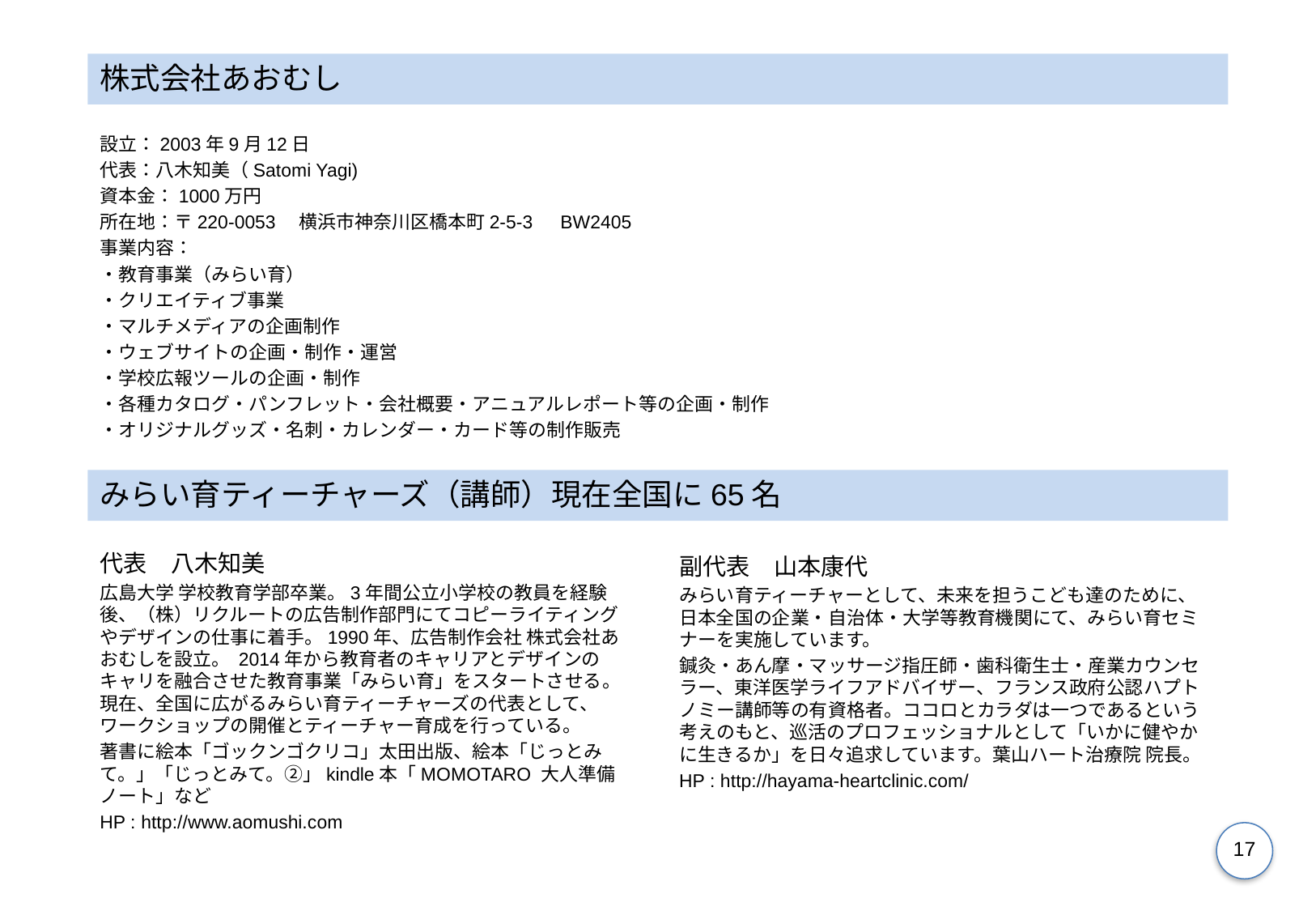

株式会社あおむし
設立：2003年9月12日
代表：八木知美（Satomi Yagi)
資本金：1000万円
所在地：〒220-0053　横浜市神奈川区橋本町2-5-3　BW2405
事業内容：
・教育事業（みらい育）
・クリエイティブ事業
・マルチメディアの企画制作
・ウェブサイトの企画・制作・運営
・学校広報ツールの企画・制作
・各種カタログ・パンフレット・会社概要・アニュアルレポート等の企画・制作
・オリジナルグッズ・名刺・カレンダー・カード等の制作販売
みらい育ティーチャーズ（講師）現在全国に65名
代表　八木知美
広島大学 学校教育学部卒業。3年間公立小学校の教員を経験後、（株）リクルートの広告制作部門にてコピーライティングやデザインの仕事に着手。1990年、広告制作会社 株式会社あおむしを設立。 2014年から教育者のキャリアとデザインのキャリを融合させた教育事業「みらい育」をスタートさせる。現在、全国に広がるみらい育ティーチャーズの代表として、ワークショップの開催とティーチャー育成を行っている。
著書に絵本「ゴックンゴクリコ」太田出版、絵本「じっとみて。」「じっとみて。②」kindle本「MOMOTARO 大人準備ノート」など
HP : http://www.aomushi.com
副代表　山本康代
みらい育ティーチャーとして、未来を担うこども達のために、日本全国の企業・自治体・大学等教育機関にて、みらい育セミナーを実施しています。
鍼灸・あん摩・マッサージ指圧師・歯科衛生士・産業カウンセラー、東洋医学ライフアドバイザー、フランス政府公認ハプトノミー講師等の有資格者。ココロとカラダは一つであるという考えのもと、巡活のプロフェッショナルとして「いかに健やかに生きるか」を日々追求しています。葉山ハート治療院 院長。
HP : http://hayama-heartclinic.com/
17